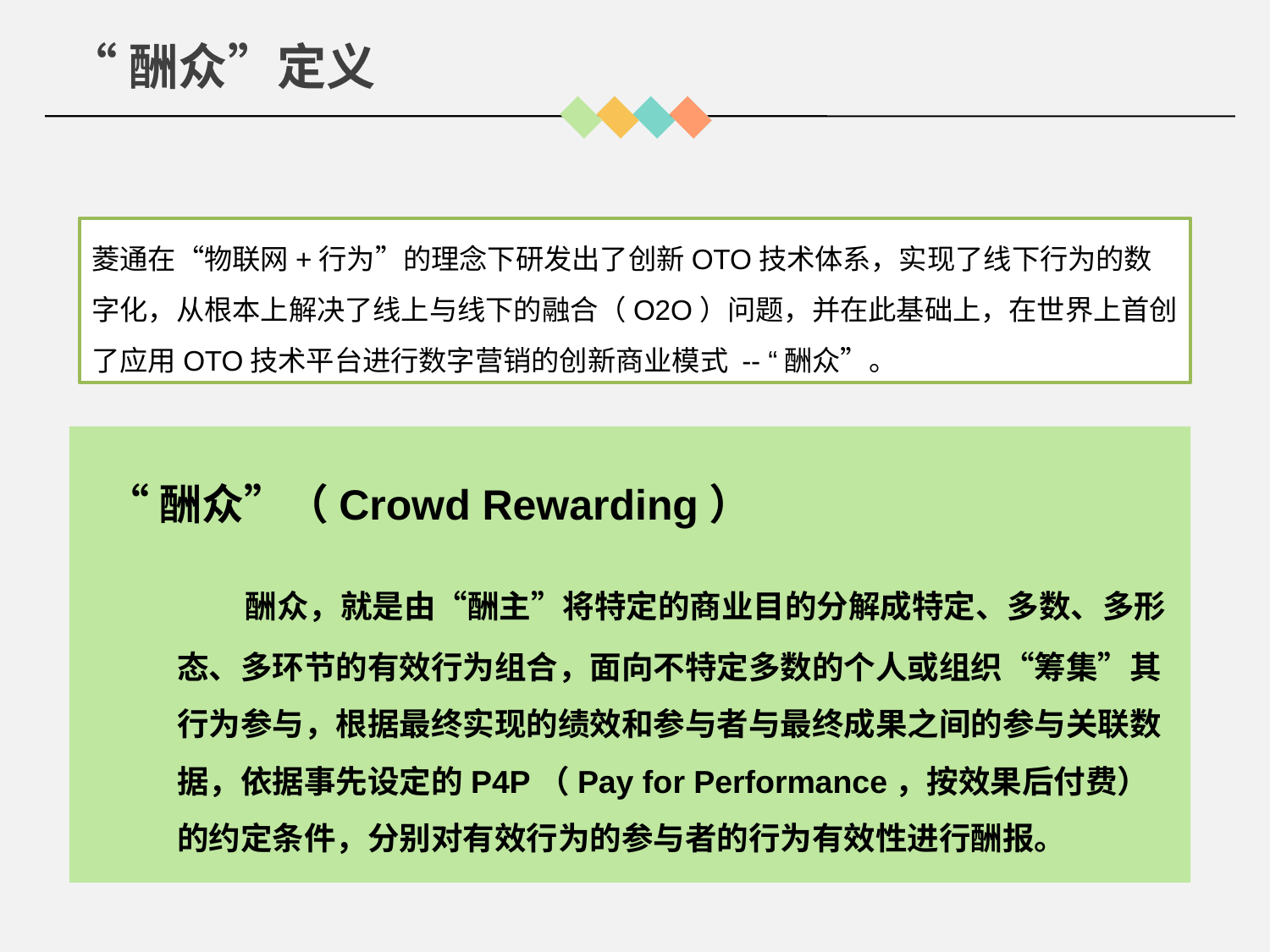

“酬众”定义

菱通在“物联网+行为”的理念下研发出了创新OTO技术体系，实现了线下行为的数字化，从根本上解决了线上与线下的融合（O2O）问题，并在此基础上，在世界上首创了应用OTO技术平台进行数字营销的创新商业模式 -- “酬众”。
“酬众”（Crowd Rewarding）
	     酬众，就是由“酬主”将特定的商业目的分解成特定、多数、多形态、多环节的有效行为组合，面向不特定多数的个人或组织“筹集”其行为参与，根据最终实现的绩效和参与者与最终成果之间的参与关联数据，依据事先设定的P4P（Pay for Performance，按效果后付费）的约定条件，分别对有效行为的参与者的行为有效性进行酬报。